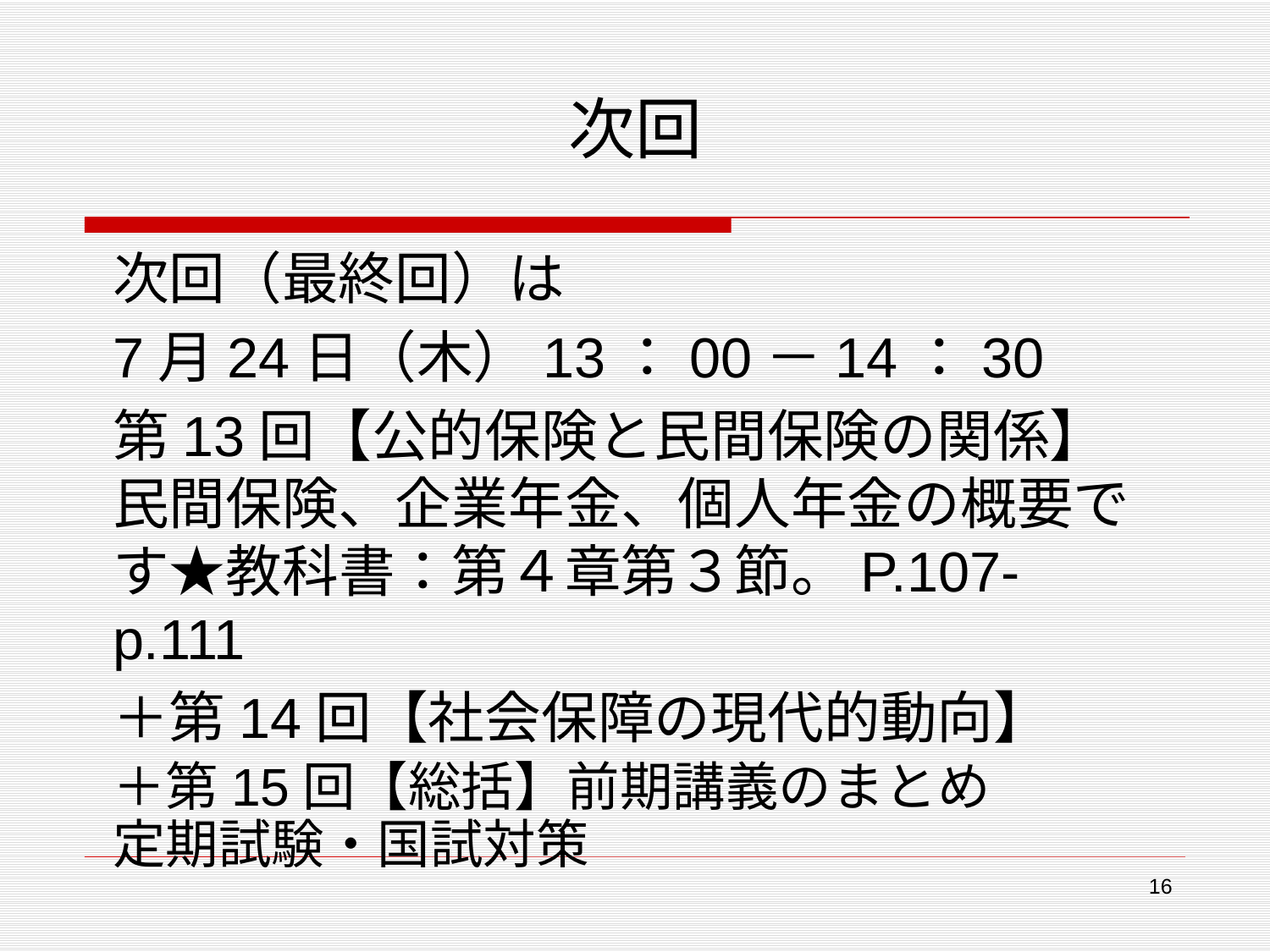

# 次回
次回（最終回）は
7月24日（木）13：00－14：30
第13回【公的保険と民間保険の関係】民間保険、企業年金、個人年金の概要です★教科書：第４章第３節。P.107-p.111
＋第14回【社会保障の現代的動向】
＋第15回【総括】前期講義のまとめ
定期試験・国試対策

16